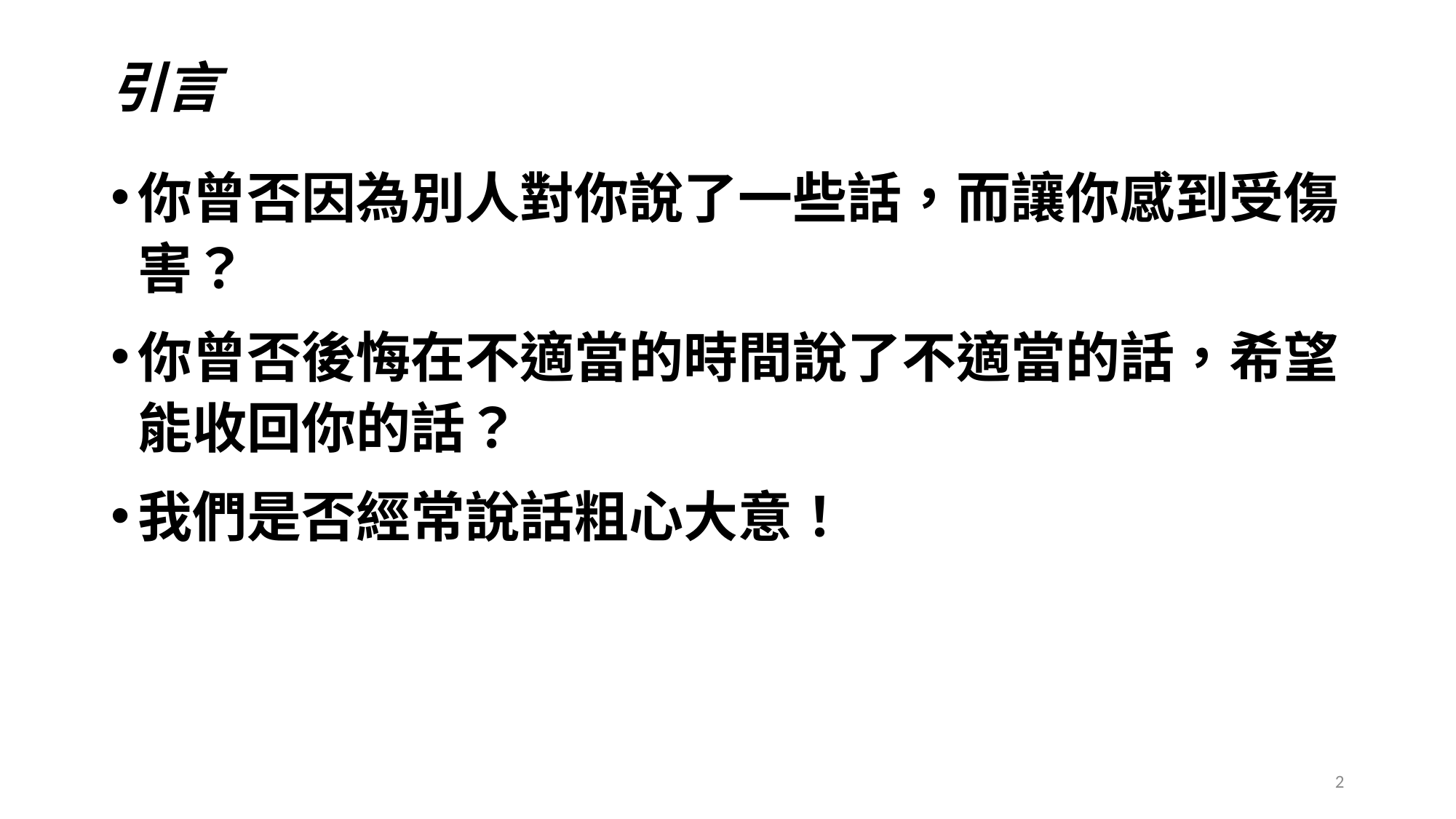

# 引言
你曾否因為別人對你說了一些話，而讓你感到受傷害？
你曾否後悔在不適當的時間說了不適當的話，希望能收回你的話？
我們是否經常說話粗心大意！

2